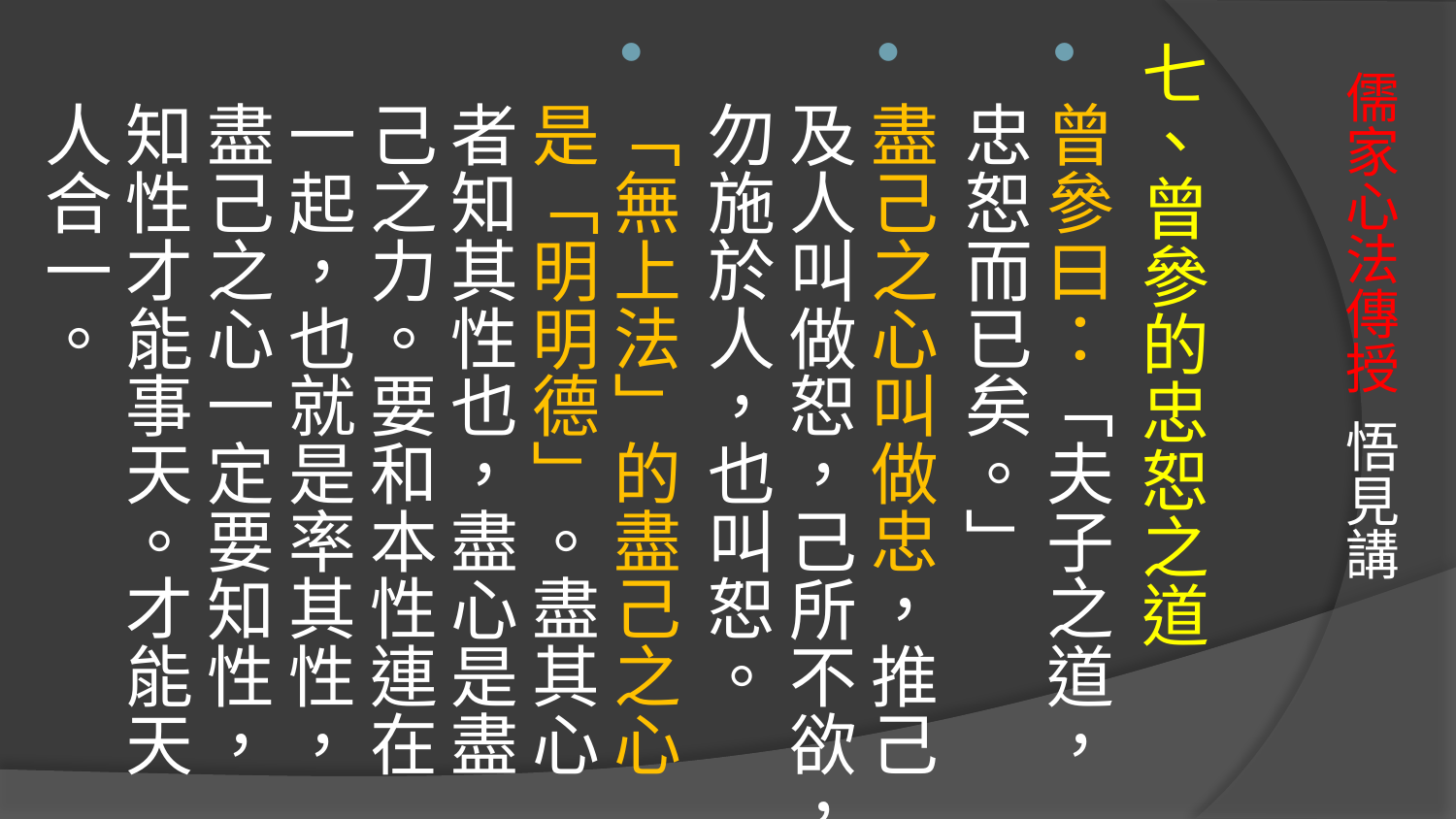

七、曾參的忠恕之道
曾參曰：「夫子之道，忠恕而已矣。」
盡己之心叫做忠，推己及人叫做恕，己所不欲，勿施於人，也叫恕。
「無上法」的盡己之心是「明明德」。盡其心者知其性也，盡心是盡己之力。要和本性連在一起，也就是率其性，盡己之心一定要知性，知性才能事天。才能天人合一。
# 儒家心法傳授  悟見講